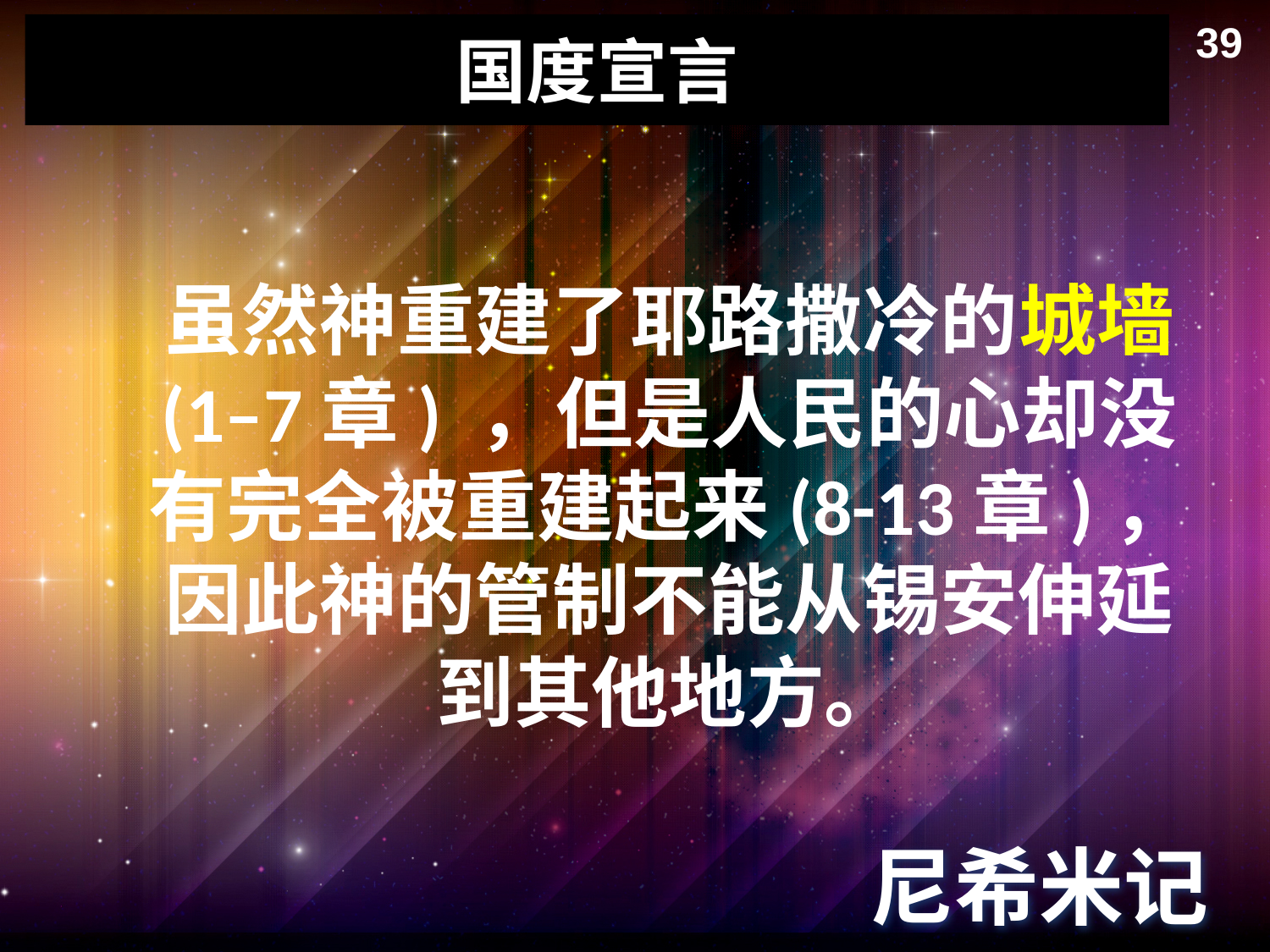

39
# 国度宣言
虽然神重建了耶路撒冷的城墙 (1–7章) ，但是人民的心却没有完全被重建起来(8-13章)，因此神的管制不能从锡安伸延到其他地方。
尼希米记